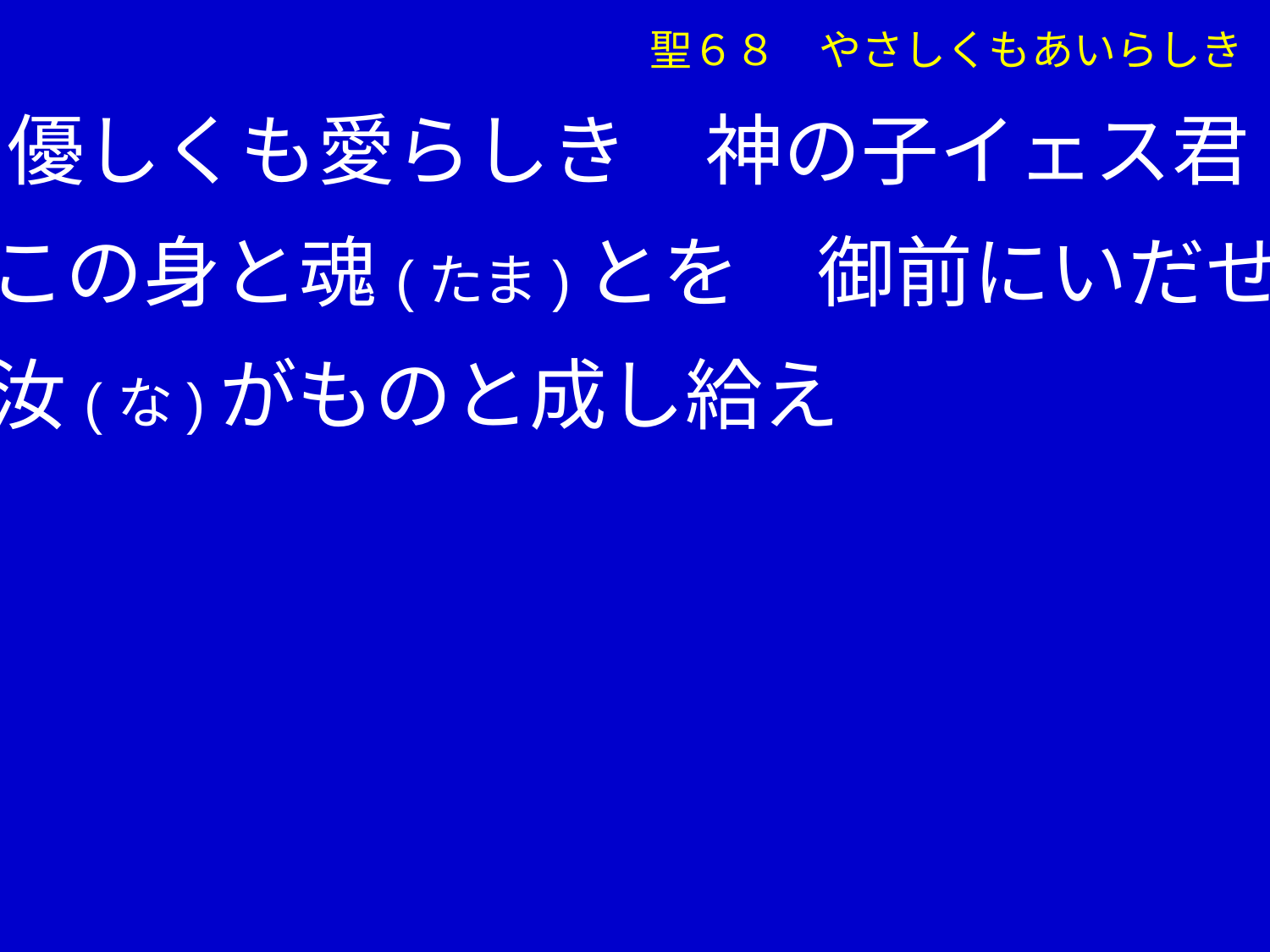

③優しくも愛らしき　神の子イェス君
　この身と魂(たま)とを　御前にいだせば
　汝(な)がものと成し給え
聖６８　やさしくもあいらしき